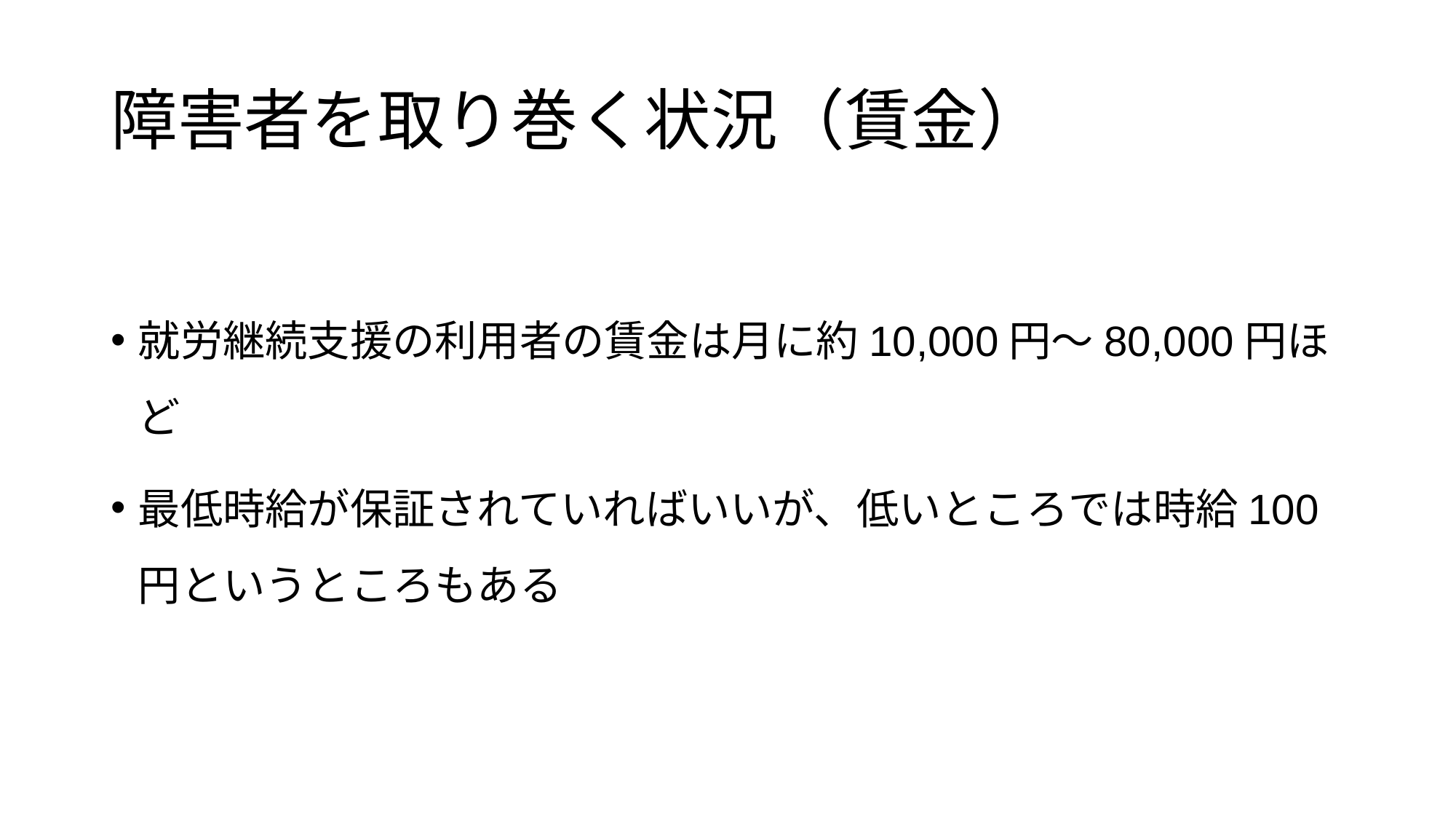

# 障害者を取り巻く状況（賃金）
就労継続支援の利用者の賃金は月に約10,000円～80,000円ほど
最低時給が保証されていればいいが、低いところでは時給100円というところもある